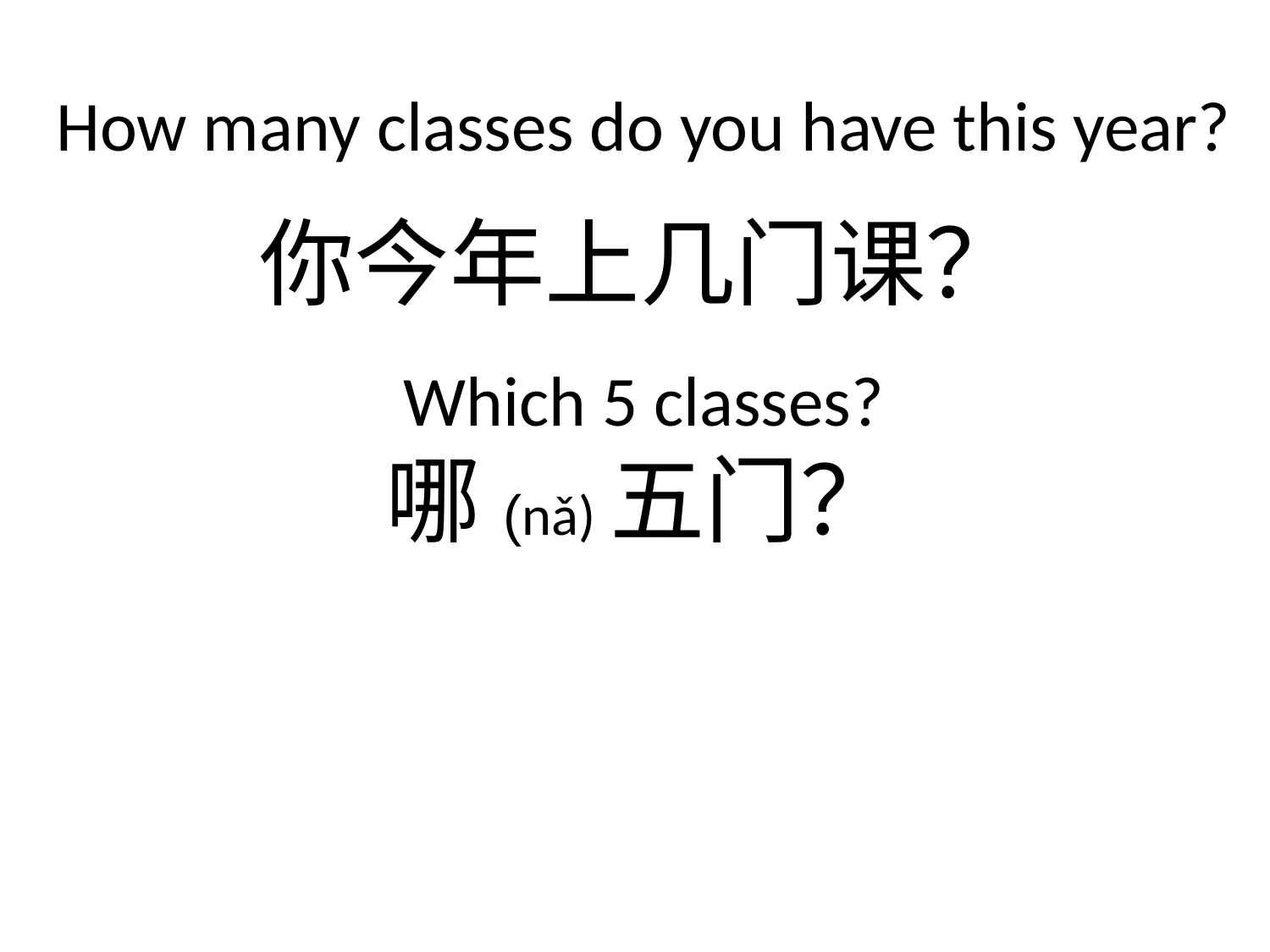

How many classes do you have this year?

你今年上几门课？

 Which 5 classes?
哪(nǎ)五门？